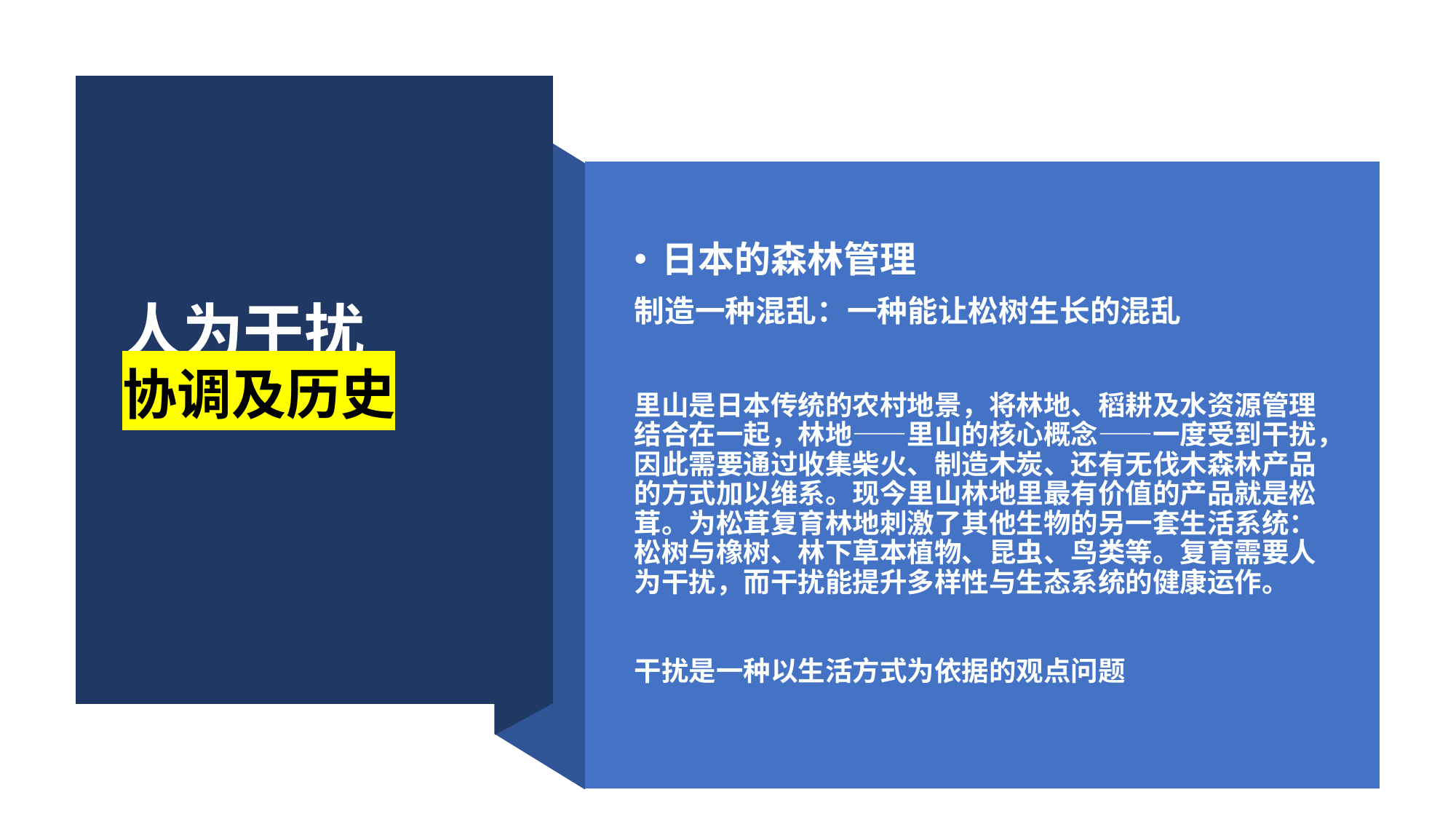

# 人为干扰 协调及历史

日本的森林管理
制造一种混乱：一种能让松树生长的混乱

里山是日本传统的农村地景，将林地、稻耕及水资源管理结合在一起，林地——里山的核心概念——一度受到干扰，因此需要通过收集柴火、制造木炭、还有无伐木森林产品的方式加以维系。现今里山林地里最有价值的产品就是松茸。为松茸复育林地刺激了其他生物的另一套生活系统：松树与橡树、林下草本植物、昆虫、鸟类等。复育需要人为干扰，而干扰能提升多样性与生态系统的健康运作。

干扰是一种以生活方式为依据的观点问题